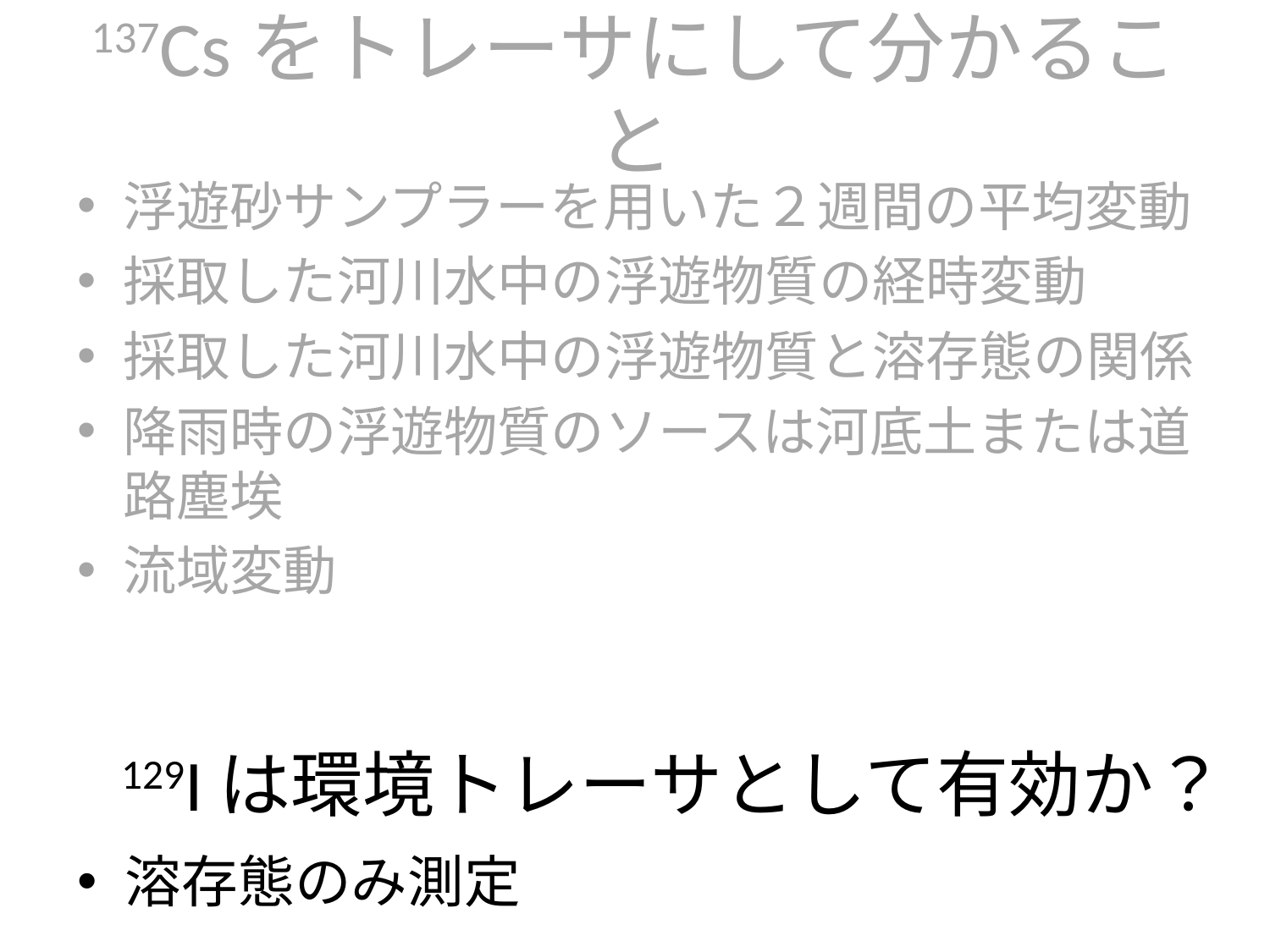

# 137Csをトレーサにして分かること
浮遊砂サンプラーを用いた２週間の平均変動
採取した河川水中の浮遊物質の経時変動
採取した河川水中の浮遊物質と溶存態の関係
降雨時の浮遊物質のソースは河底土または道路塵埃
流域変動
129Iは環境トレーサとして有効か？
溶存態のみ測定